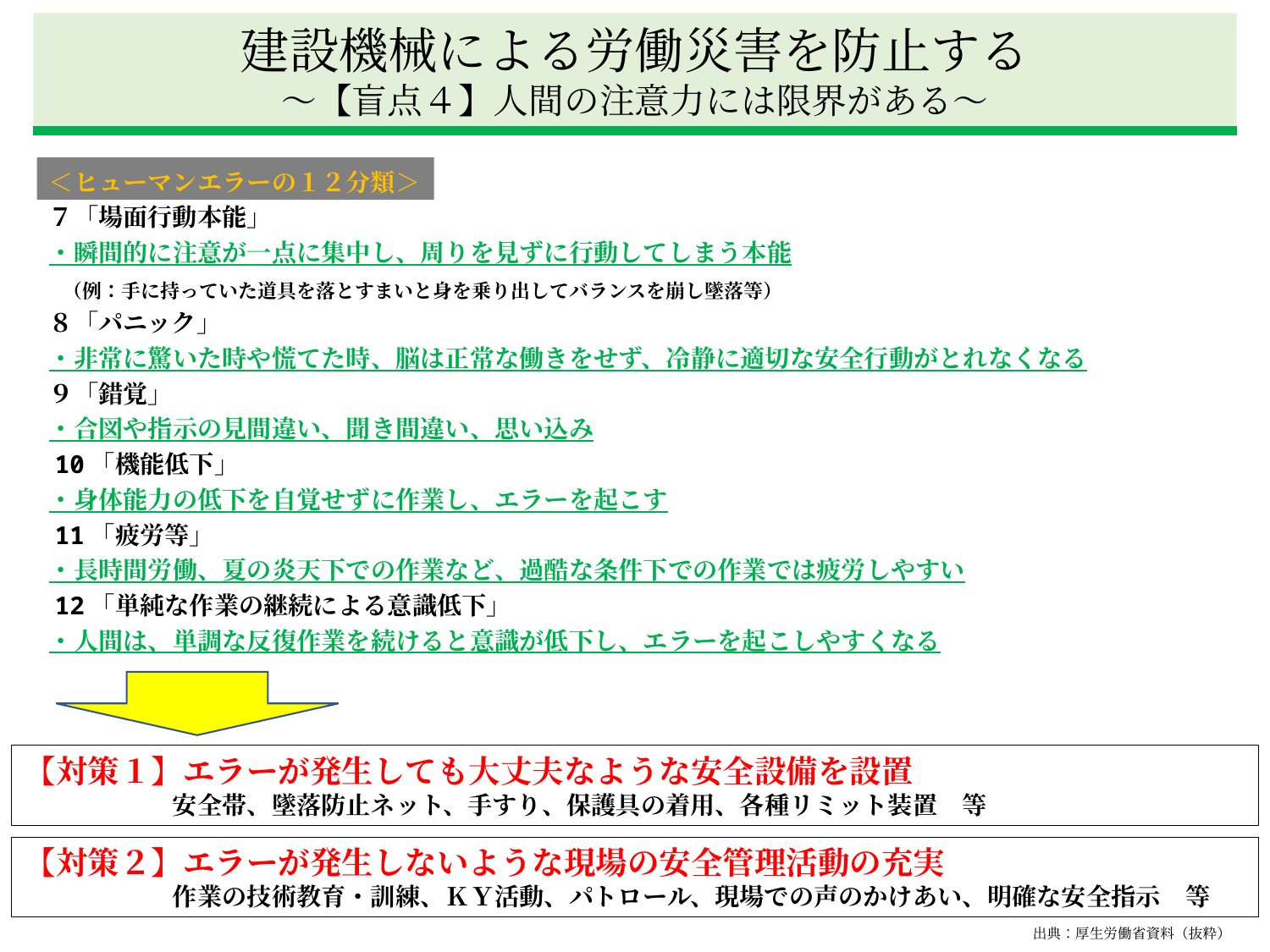

建設機械による労働災害を防止する
～【盲点４】人間の注意力には限界がある～
　＜ヒューマンエラーの１２分類＞
　７「場面行動本能」
　・瞬間的に注意が一点に集中し、周りを見ずに行動してしまう本能
　　（例：手に持っていた道具を落とすまいと身を乗り出してバランスを崩し墜落等）
　８「パニック」
　・非常に驚いた時や慌てた時、脳は正常な働きをせず、冷静に適切な安全行動がとれなくなる
　９「錯覚」
　・合図や指示の見間違い、聞き間違い、思い込み
　10「機能低下」
　・身体能力の低下を自覚せずに作業し、エラーを起こす
　11「疲労等」
　・長時間労働、夏の炎天下での作業など、過酷な条件下での作業では疲労しやすい
　12「単純な作業の継続による意識低下」
　・人間は、単調な反復作業を続けると意識が低下し、エラーを起こしやすくなる

【対策１】エラーが発生しても大丈夫なような安全設備を設置
　　　　　　安全帯、墜落防止ネット、手すり、保護具の着用、各種リミット装置　等
【対策２】エラーが発生しないような現場の安全管理活動の充実
　　　　　　作業の技術教育・訓練、ＫＹ活動、パトロール、現場での声のかけあい、明確な安全指示　等
出典：厚生労働省資料（抜粋）